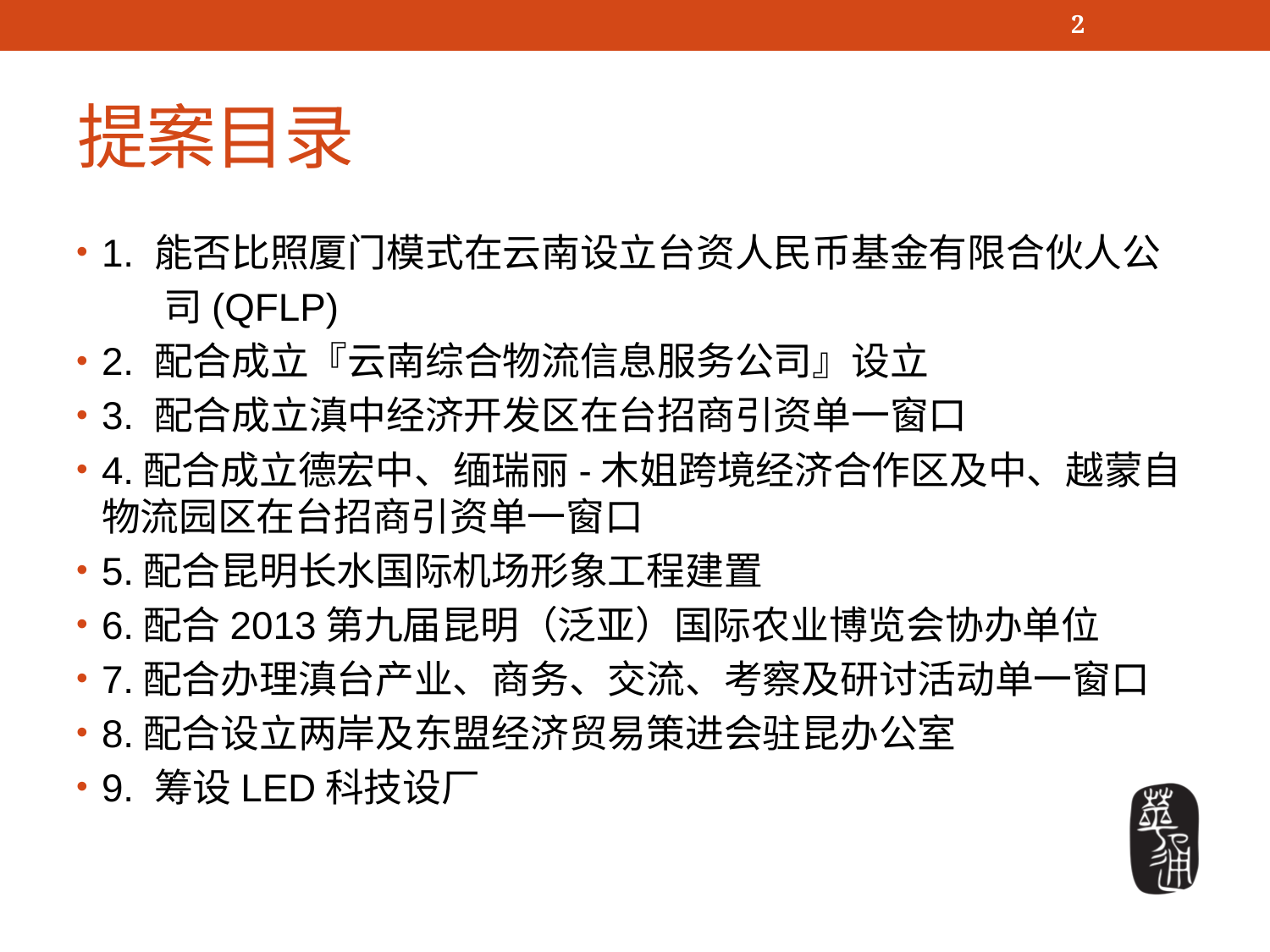

2
# 提案目录
1. 能否比照厦门模式在云南设立台资人民币基金有限合伙人公
司(QFLP)
2. 配合成立『云南综合物流信息服务公司』设立
3. 配合成立滇中经济开发区在台招商引资单一窗口
4.配合成立德宏中、缅瑞丽-木姐跨境经济合作区及中、越蒙自物流园区在台招商引资单一窗口
5.配合昆明长水国际机场形象工程建置
6.配合2013第九届昆明（泛亚）国际农业博览会协办单位
7.配合办理滇台产业、商务、交流、考察及研讨活动单一窗口
8.配合设立两岸及东盟经济贸易策进会驻昆办公室
9. 筹设LED科技设厂